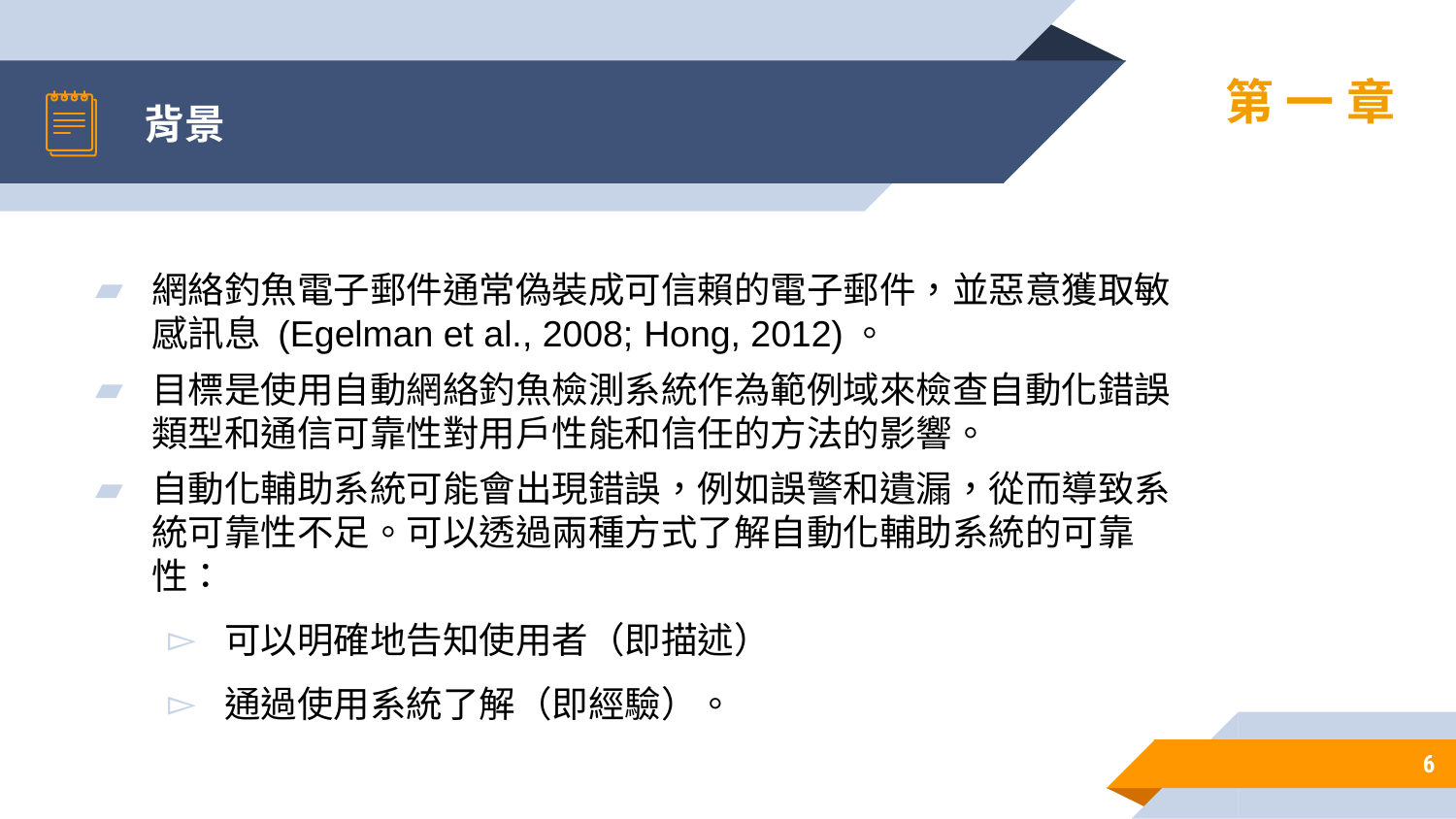

# 背景
第一章

網絡釣魚電子郵件通常偽裝成可信賴的電子郵件，並惡意獲取敏感訊息 (Egelman et al., 2008; Hong, 2012)。
目標是使用自動網絡釣魚檢測系統作為範例域來檢查自動化錯誤類型和通信可靠性對用戶性能和信任的方法的影響。
自動化輔助系統可能會出現錯誤，例如誤警和遺漏，從而導致系統可靠性不足。可以透過兩種方式了解自動化輔助系統的可靠性：
可以明確地告知使用者（即描述）
通過使用系統了解（即經驗）。

6